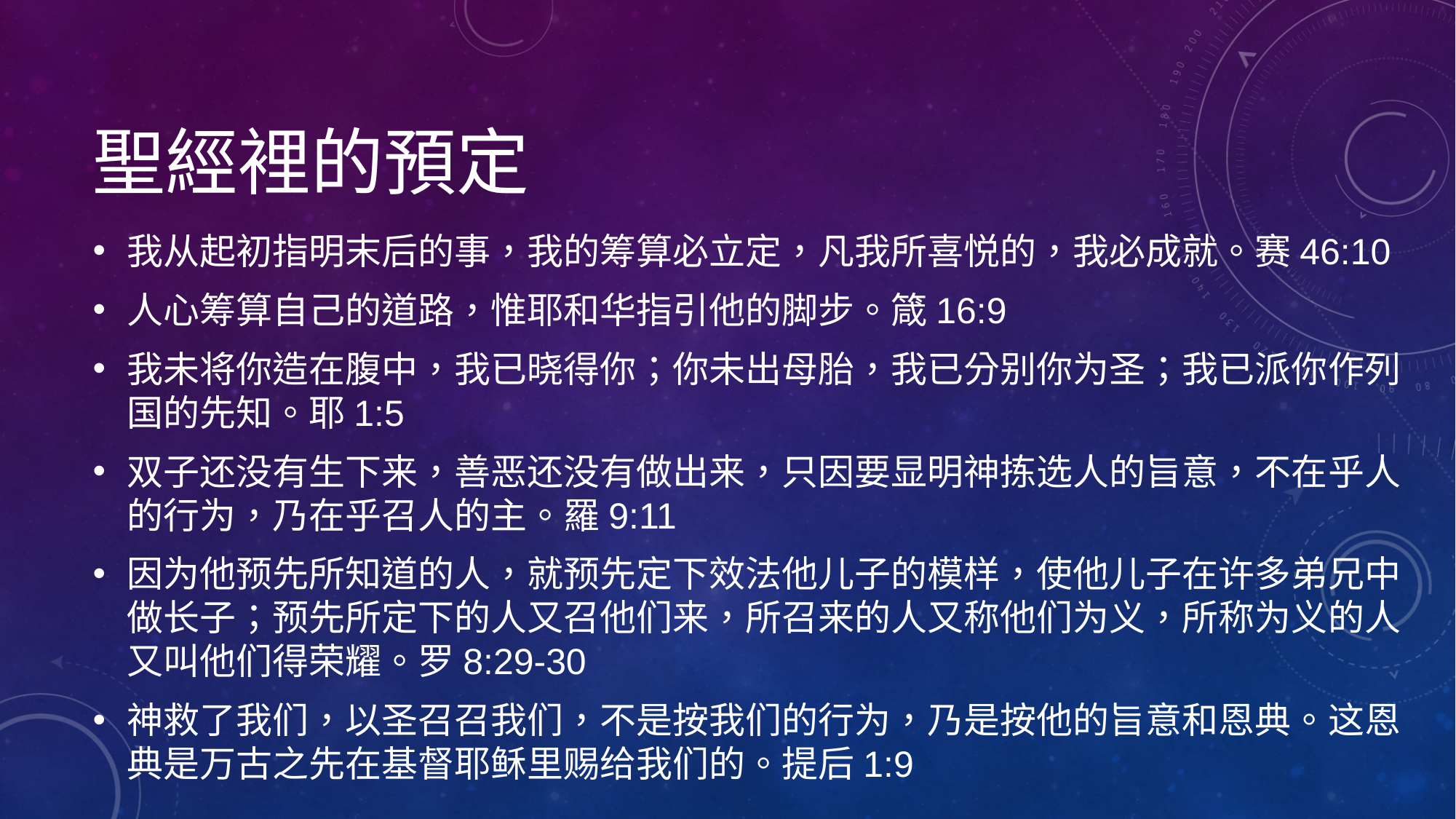

# 聖經裡的預定
我从起初指明末后的事，我的筹算必立定，凡我所喜悦的，我必成就。赛46:10
人心筹算自己的道路，惟耶和华指引他的脚步。箴16:9
我未将你造在腹中，我已晓得你；你未出母胎，我已分别你为圣；我已派你作列国的先知。耶1:5
双子还没有生下来，善恶还没有做出来，只因要显明神拣选人的旨意，不在乎人的行为，乃在乎召人的主。羅9:11
因为他预先所知道的人，就预先定下效法他儿子的模样，使他儿子在许多弟兄中做长子；预先所定下的人又召他们来，所召来的人又称他们为义，所称为义的人又叫他们得荣耀。罗8:29-30
神救了我们，以圣召召我们，不是按我们的行为，乃是按他的旨意和恩典。这恩典是万古之先在基督耶稣里赐给我们的。提后1:9